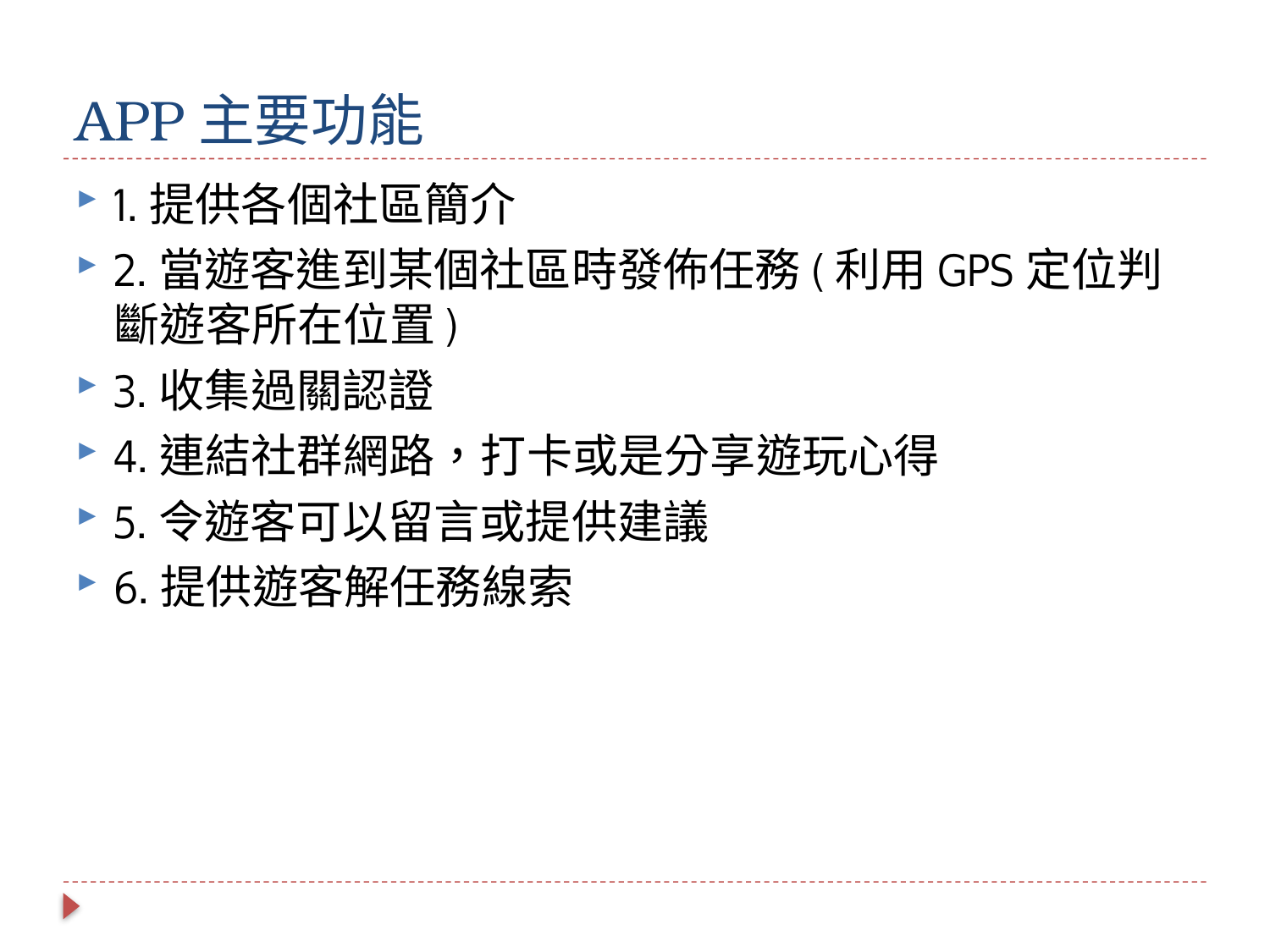

# APP主要功能
1.提供各個社區簡介
2.當遊客進到某個社區時發佈任務(利用GPS定位判斷遊客所在位置)
3.收集過關認證
4.連結社群網路，打卡或是分享遊玩心得
5.令遊客可以留言或提供建議
6.提供遊客解任務線索